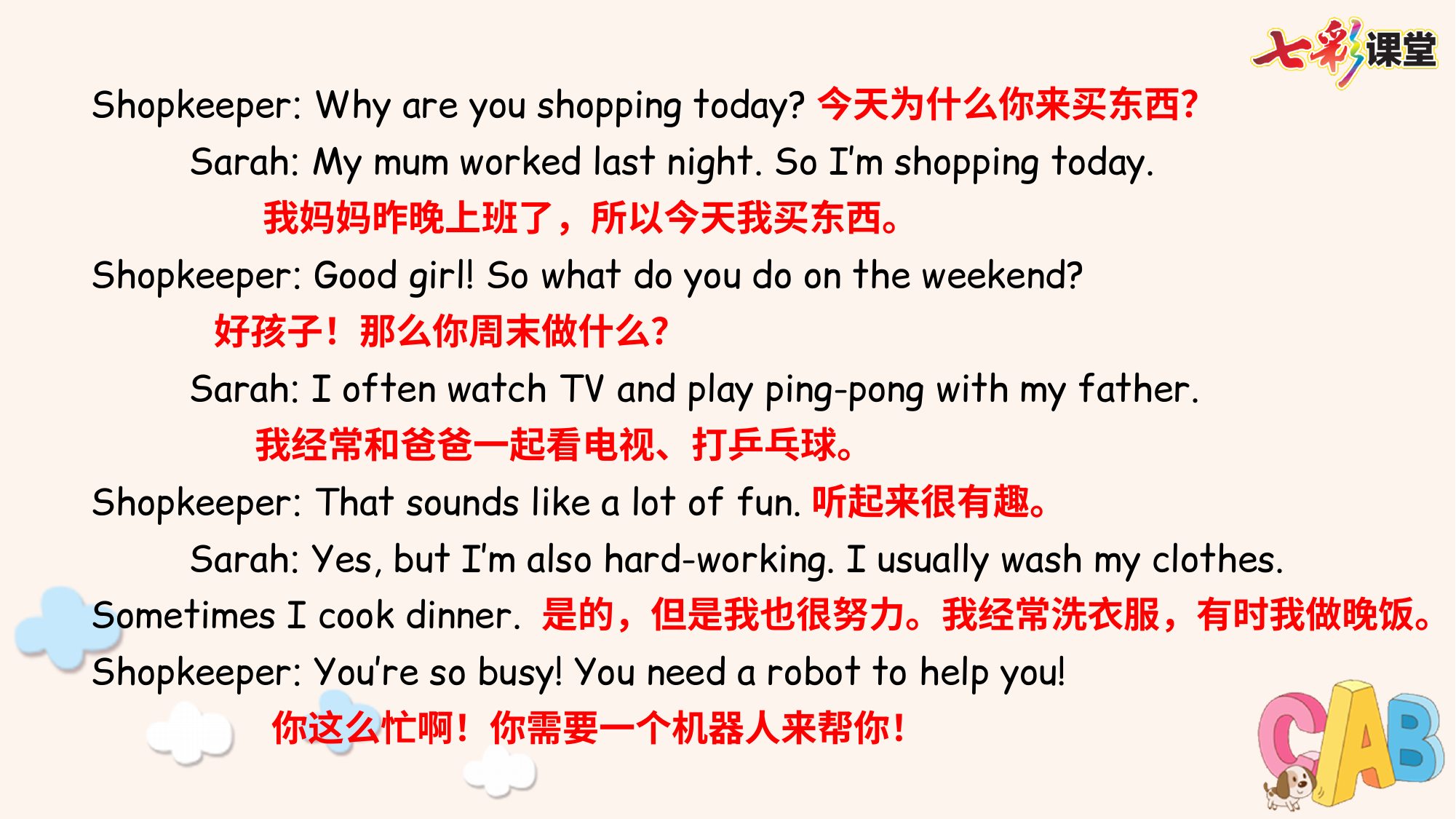

Shopkeeper: Why are you shopping today?今天为什么你来买东西？
         Sarah: My mum worked last night. So I’m shopping today.
                    我妈妈昨晚上班了，所以今天我买东西。
Shopkeeper: Good girl! So what do you do on the weekend?
              好孩子！那么你周末做什么？
         Sarah: I often watch TV and play ping-pong with my father.
                   我经常和爸爸一起看电视、打乒乓球。
Shopkeeper: That sounds like a lot of fun.听起来很有趣。
         Sarah: Yes, but I’m also hard-working. I usually wash my clothes. Sometimes I cook dinner. 是的，但是我也很努力。我经常洗衣服，有时我做晚饭。
Shopkeeper: You’re so busy! You need a robot to help you!
                     你这么忙啊！你需要一个机器人来帮你！